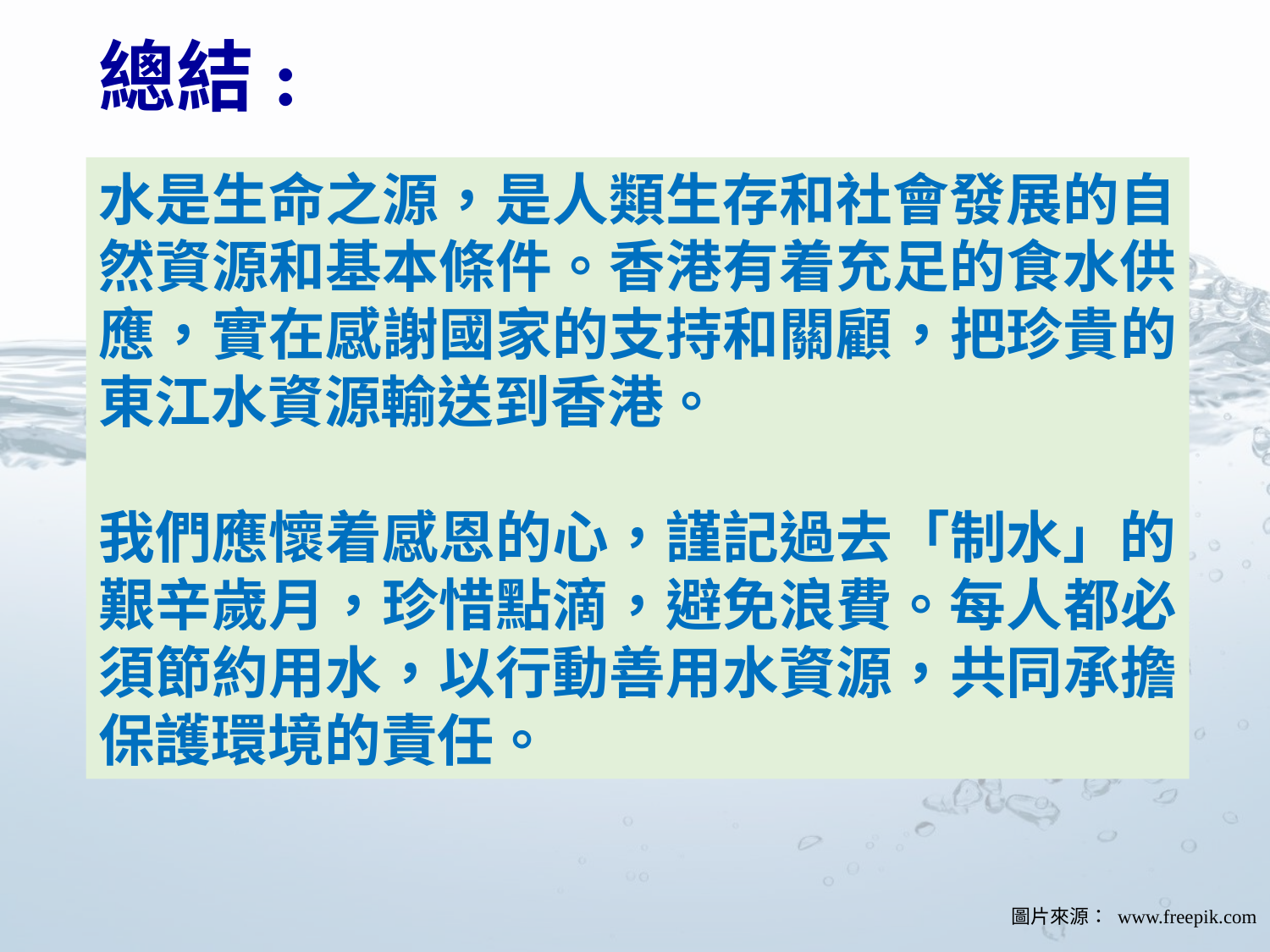

# 總結:
水是生命之源，是人類生存和社會發展的自然資源和基本條件。香港有着充足的食水供應，實在感謝國家的支持和關顧，把珍貴的東江水資源輸送到香港。

我們應懷着感恩的心，謹記過去「制水」的艱辛歲月，珍惜點滴，避免浪費。每人都必須節約用水，以行動善用水資源，共同承擔保護環境的責任。
圖片來源： www.freepik.com